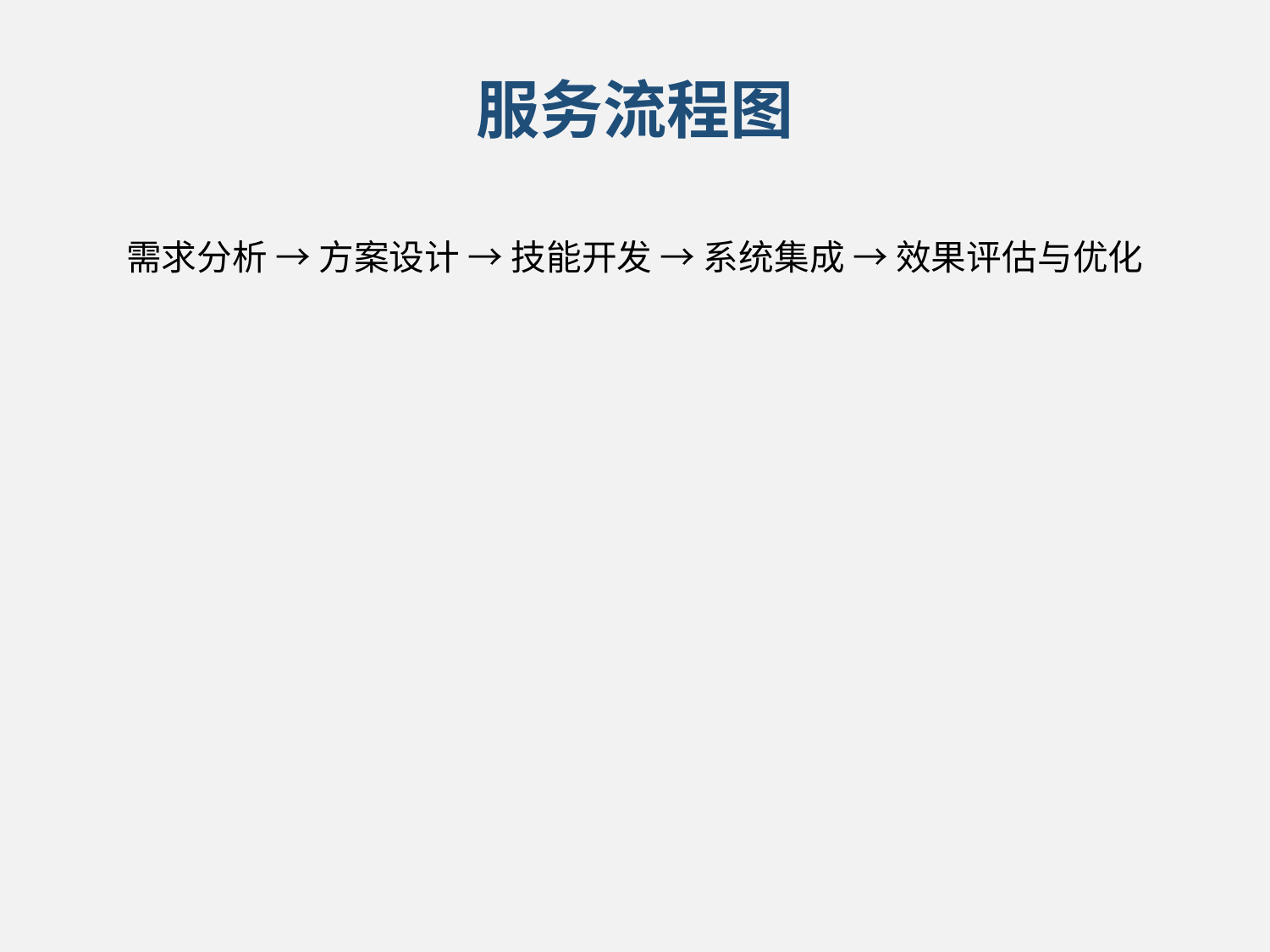

服务流程图

需求分析 → 方案设计 → 技能开发 → 系统集成 → 效果评估与优化